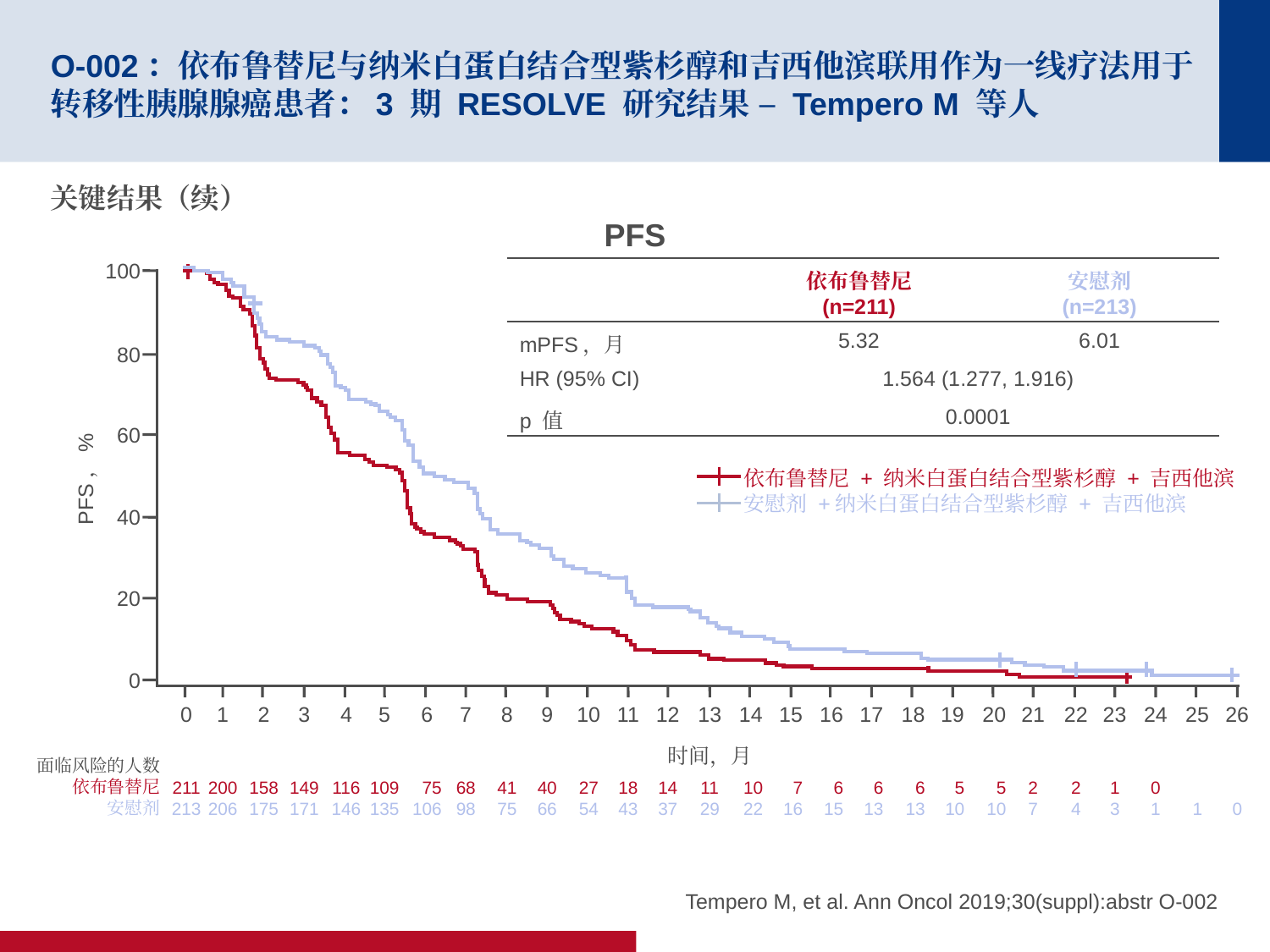

# O-002：依布鲁替尼与纳米白蛋白结合型紫杉醇和吉西他滨联用作为一线疗法用于转移性胰腺腺癌患者：3 期 RESOLVE 研究结果 – Tempero M 等人
关键结果（续）

PFS
100

80

60

依布鲁替尼 + 纳米白蛋白结合型紫杉醇 + 吉西他滨
安慰剂 +纳米白蛋白结合型紫杉醇 + 吉西他滨
PFS，%
40

20

0

24

0
1
25

1
26

0
0

211
213
1

200
206
2

158
175
3

149
171
4

116
146
5

109
135
6

75
106
7

68
98
8

41
75
9

40
66
10

27
54
11

18
43
12

14
37
13

11
29
14

10
22
15

7
16
16

6
15
17

6
13
18

6
13
19

5
10
20

5
10
21

2
7
22

2
4
23

1
3
时间，月
面临风险的人数
依布鲁替尼
安慰剂
|  | 依布鲁替尼 (n=211) | 安慰剂 (n=213) |
| --- | --- | --- |
| mPFS，月 | 5.32 | 6.01 |
| HR (95% CI) | 1.564 (1.277, 1.916) |  |
| p 值 | 0.0001 |  |
Tempero M, et al. Ann Oncol 2019;30(suppl):abstr O-002